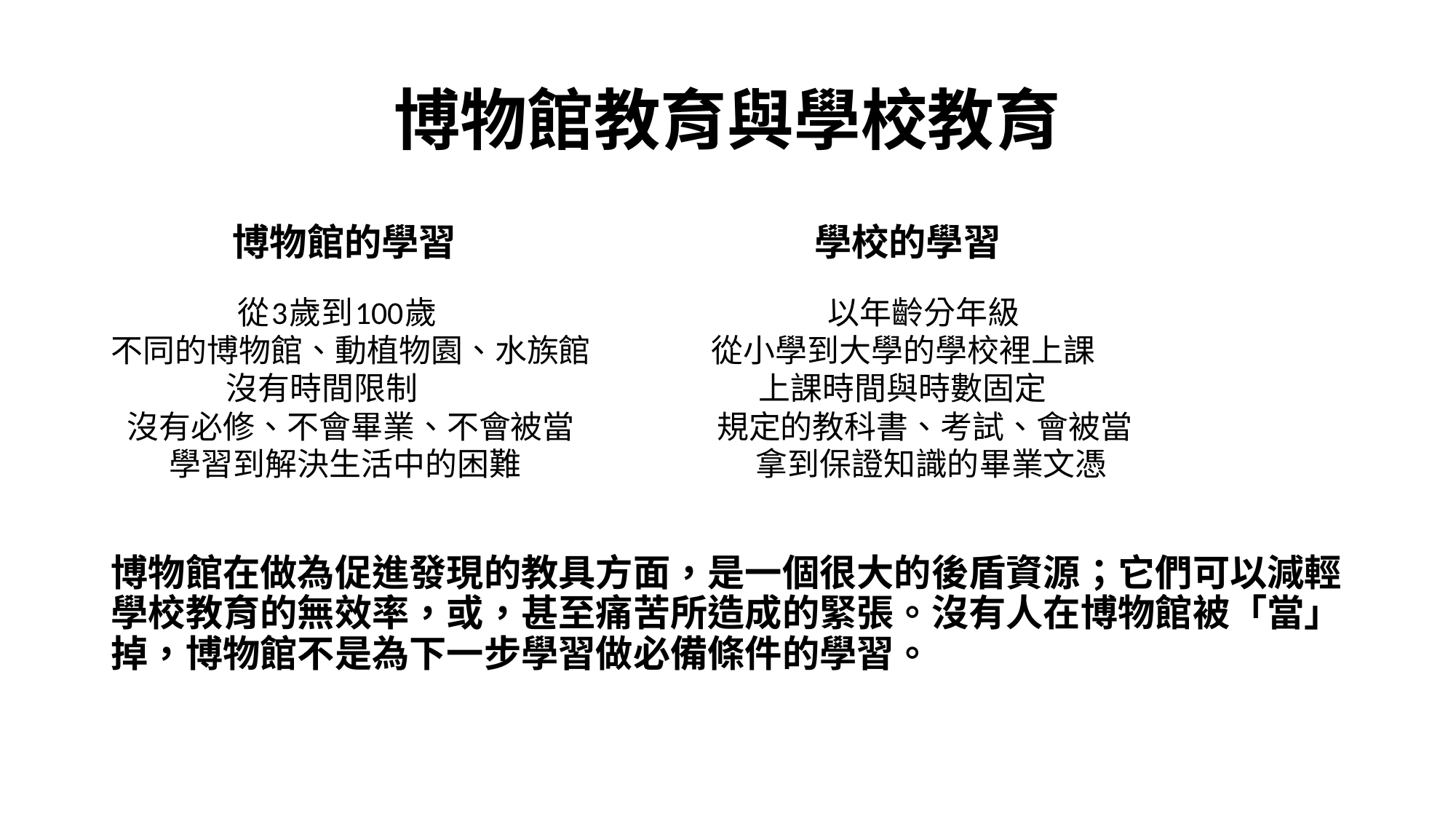

# 博物館教育與學校教育
              博物館的學習                                          學校的學習

                       從3歲到100歲                                                       以年齡分年級
不同的博物館、動植物園、水族館                 從小學到大學的學校裡上課
                沒有時間限制                                                上課時間與時數固定
  沒有必修、不會畢業、不會被當                    規定的教科書、考試、會被當
        學習到解決生活中的困難                                 拿到保證知識的畢業文憑

博物館在做為促進發現的教具方面，是一個很大的後盾資源；它們可以減輕學校教育的無效率，或，甚至痛苦所造成的緊張。沒有人在博物館被「當」掉，博物館不是為下一步學習做必備條件的學習。